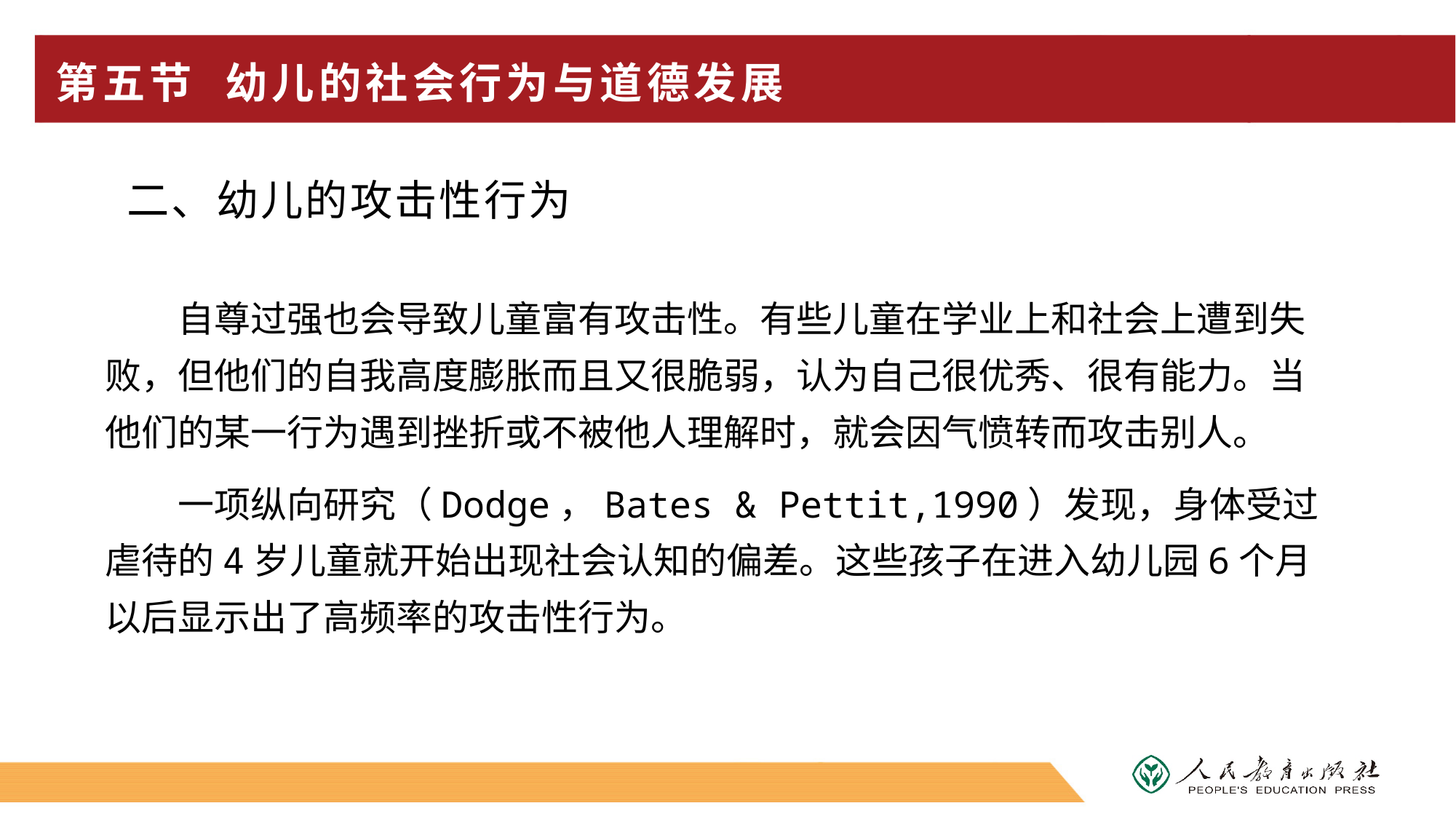

# 第五节  幼儿的社会行为与道德发展
 二、幼儿的攻击性行为
自尊过强也会导致儿童富有攻击性。有些儿童在学业上和社会上遭到失败，但他们的自我高度膨胀而且又很脆弱，认为自己很优秀、很有能力。当他们的某一行为遇到挫折或不被他人理解时，就会因气愤转而攻击别人。
一项纵向研究（Dodge，Bates & Pettit,1990）发现，身体受过虐待的4岁儿童就开始出现社会认知的偏差。这些孩子在进入幼儿园6个月以后显示出了高频率的攻击性行为。